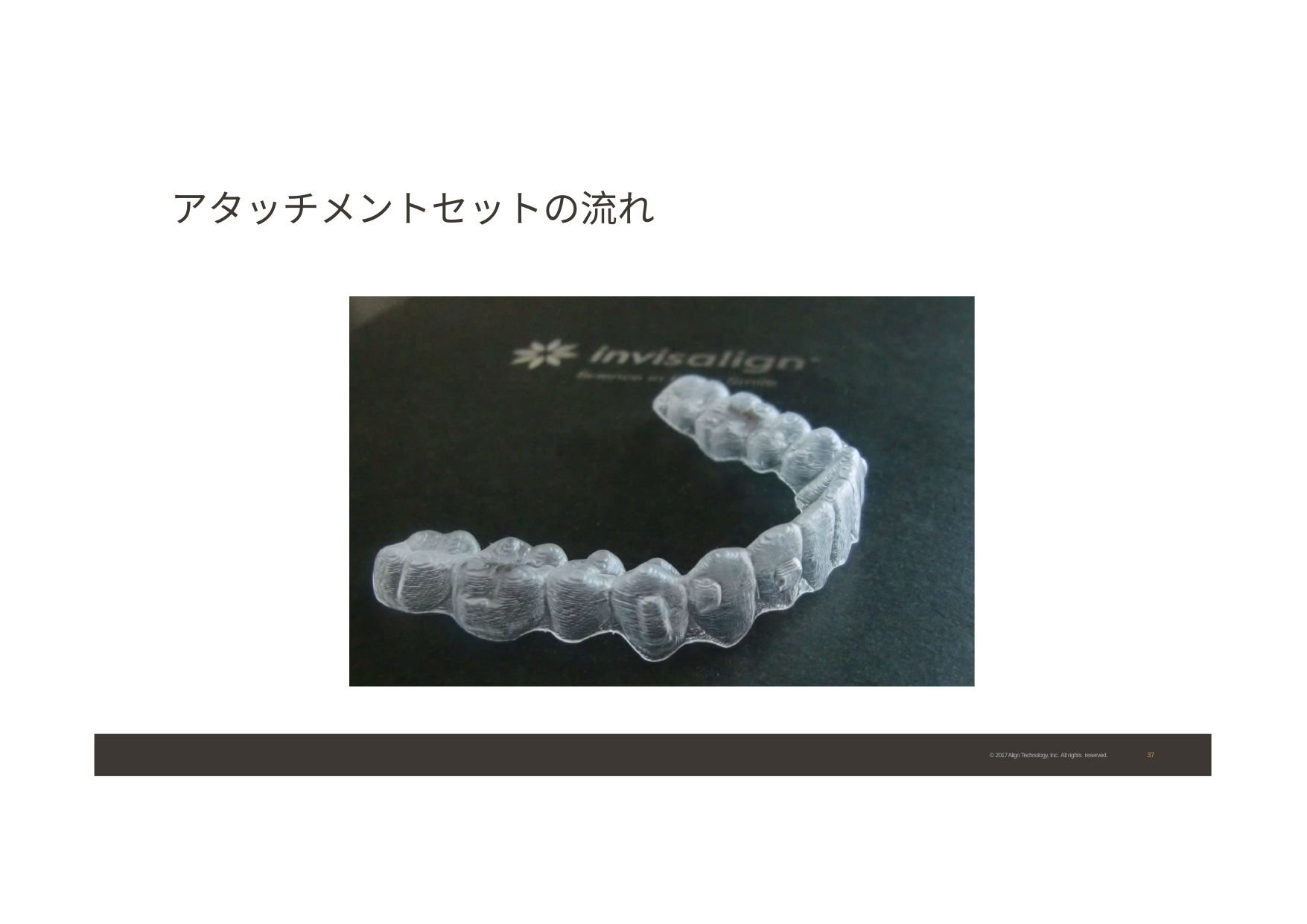

# アタッチメントセットの流れ

37
© 2017 Align Technology, Inc. All rights reserved.